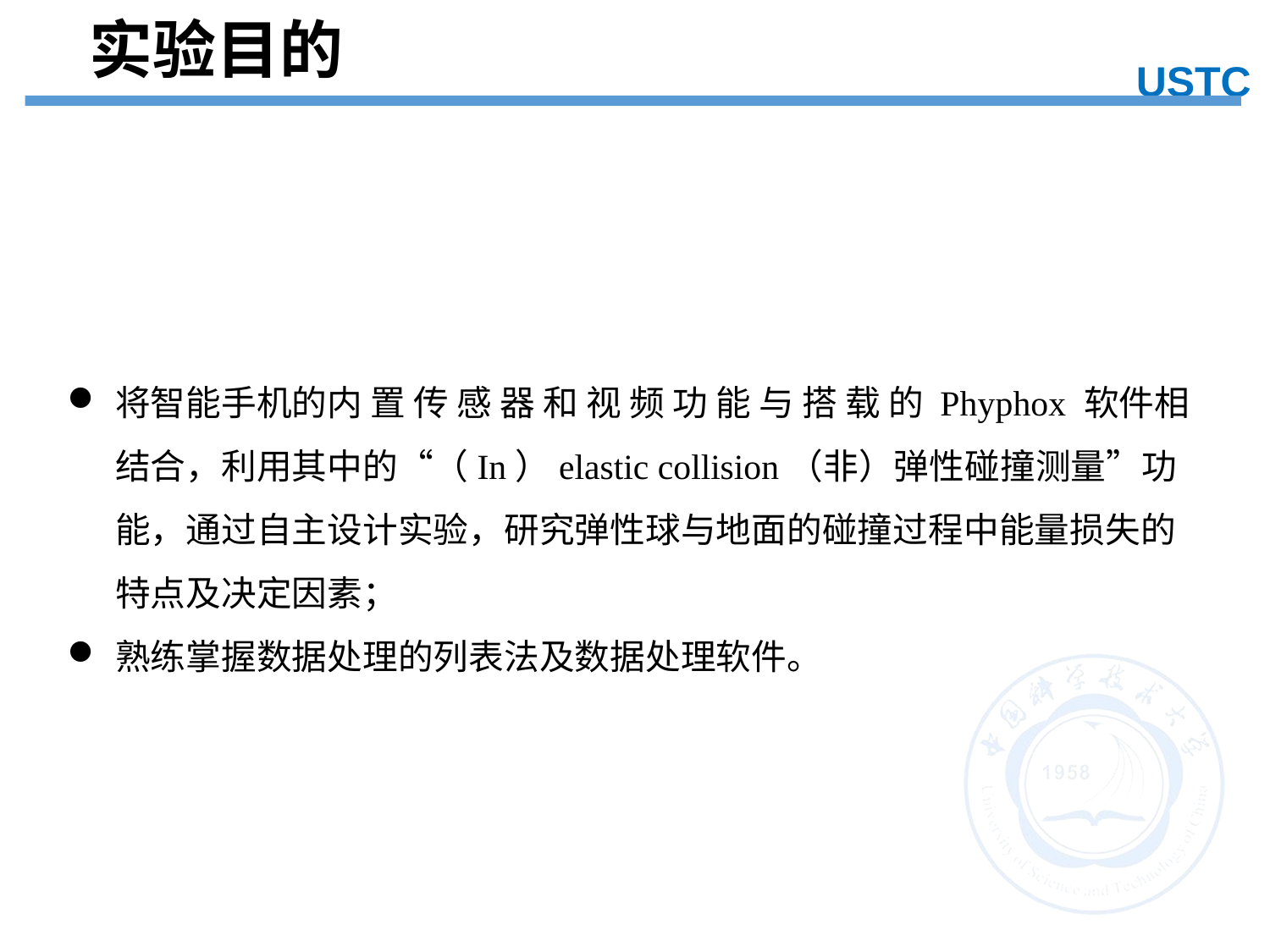

实验目的
USTC

实验目的
将智能手机的内 置 传 感 器 和 视 频 功 能 与 搭 载 的 Phyphox 软件相结合，利用其中的“（In）elastic collision（非）弹性碰撞测量”功能，通过自主设计实验，研究弹性球与地面的碰撞过程中能量损失的特点及决定因素；
熟练掌握数据处理的列表法及数据处理软件。